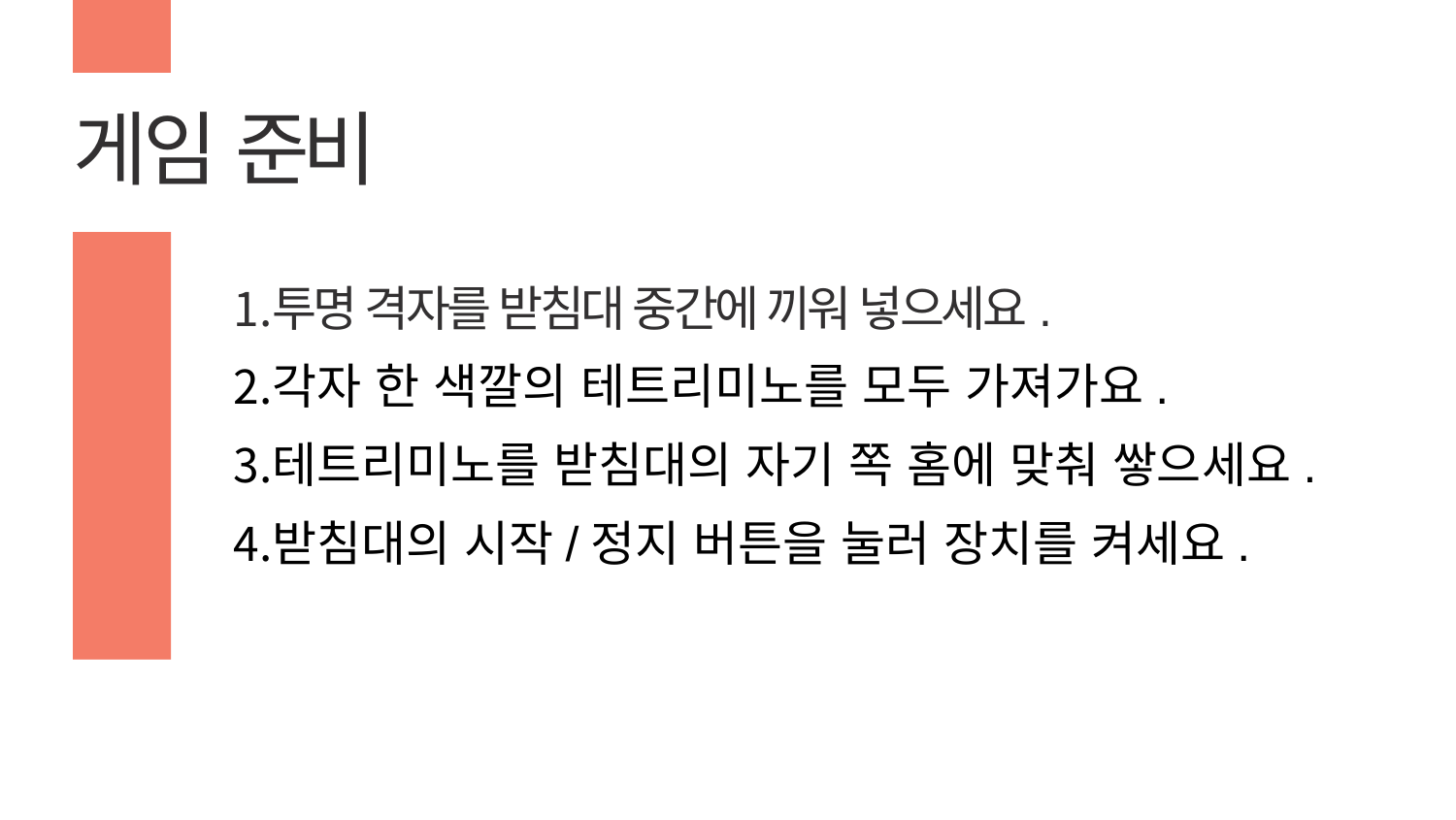

# 게임 준비

투명 격자를 받침대 중간에 끼워 넣으세요.
각자 한 색깔의 테트리미노를 모두 가져가요.
테트리미노를 받침대의 자기 쪽 홈에 맞춰 쌓으세요.
받침대의 시작/정지 버튼을 눌러 장치를 켜세요.